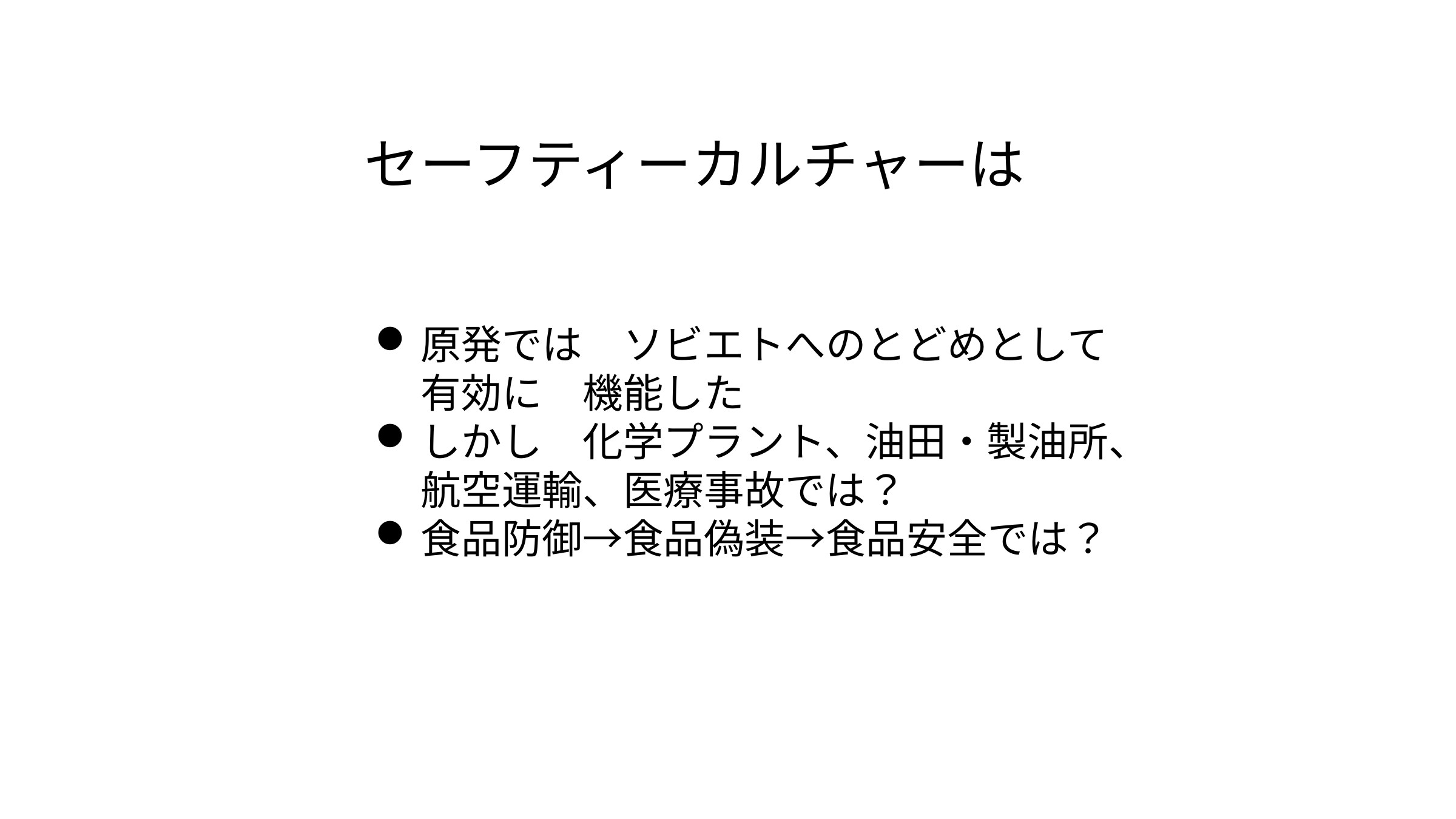

# セーフティーカルチャーは

188
原発では　ソビエトへのとどめとして有効に　機能した
しかし　化学プラント、油田・製油所、航空運輸、医療事故では？
食品防御→食品偽装→食品安全では？